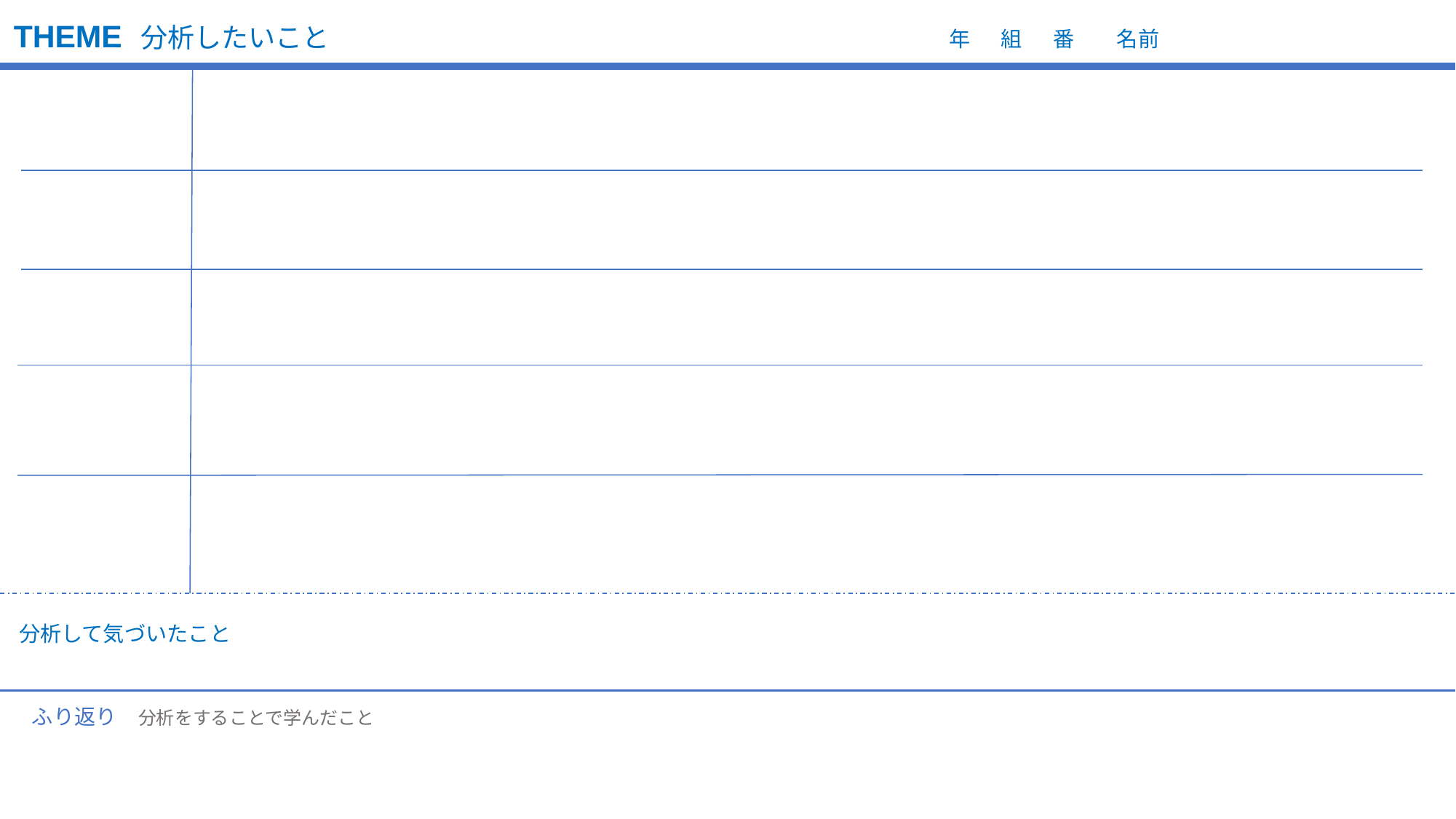

THEME　分析したいこと

             年　  組　  番　　名前

  分析して気づいたこと

ふり返り　分析をすることで学んだこと